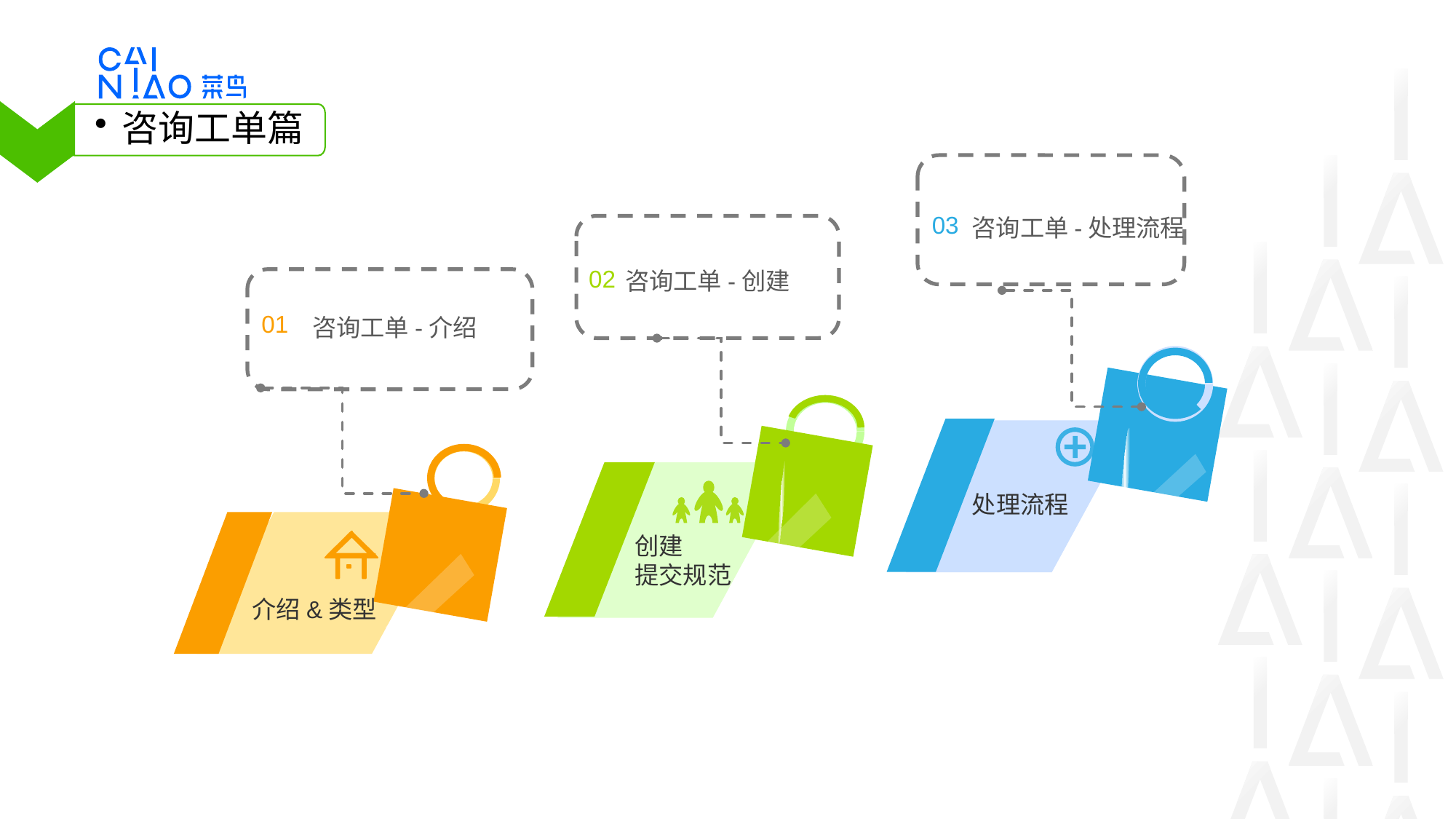

咨询工单篇

咨询工单-处理流程
03

咨询工单-创建
02

01
咨询工单-介绍

处理流程

创建
提交规范

介绍&类型